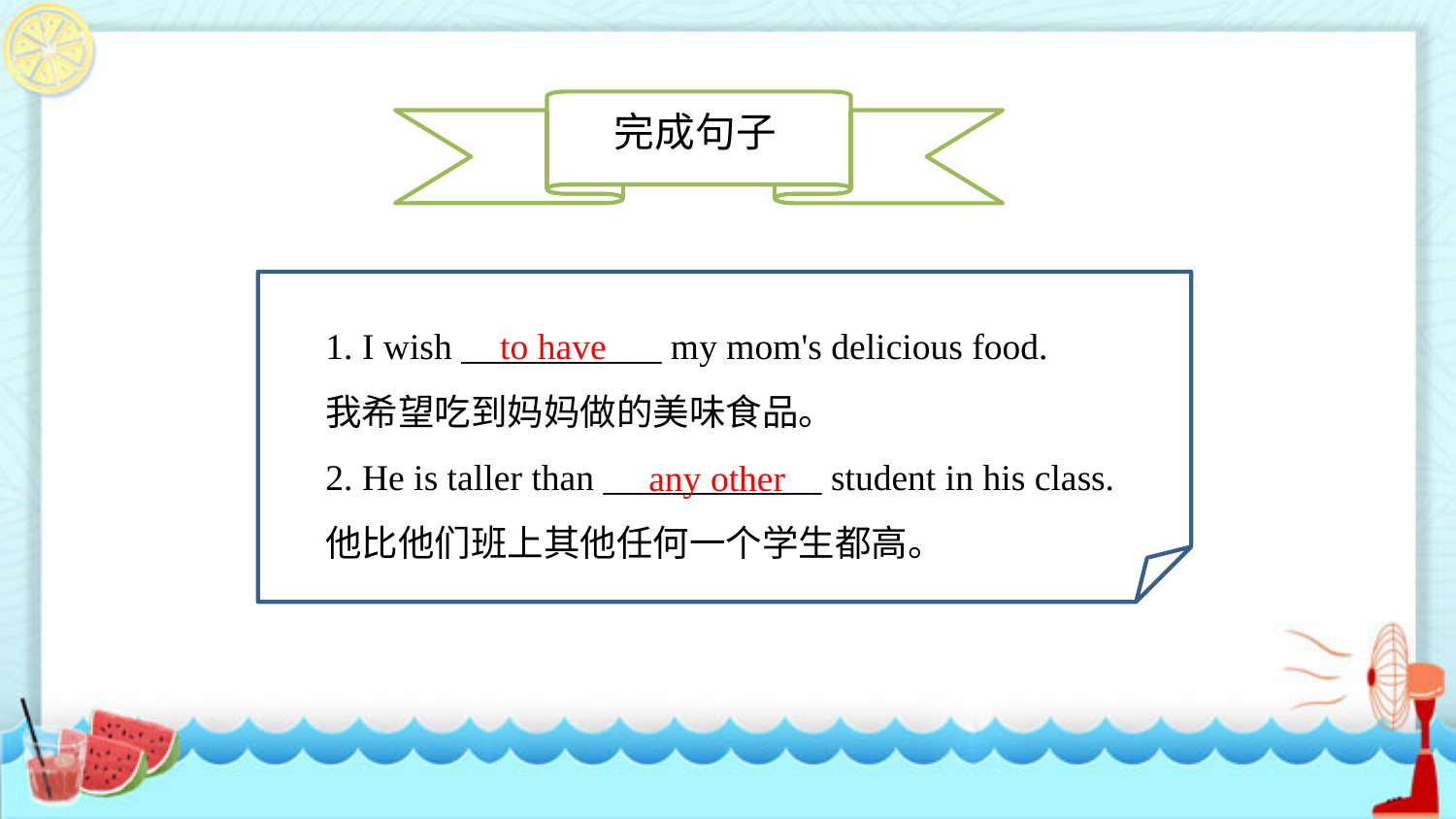

完成句子

1. I wish ___________ my mom's delicious food.
我希望吃到妈妈做的美味食品。
2. He is taller than ____________ student in his class.
他比他们班上其他任何一个学生都高。

to have
any other